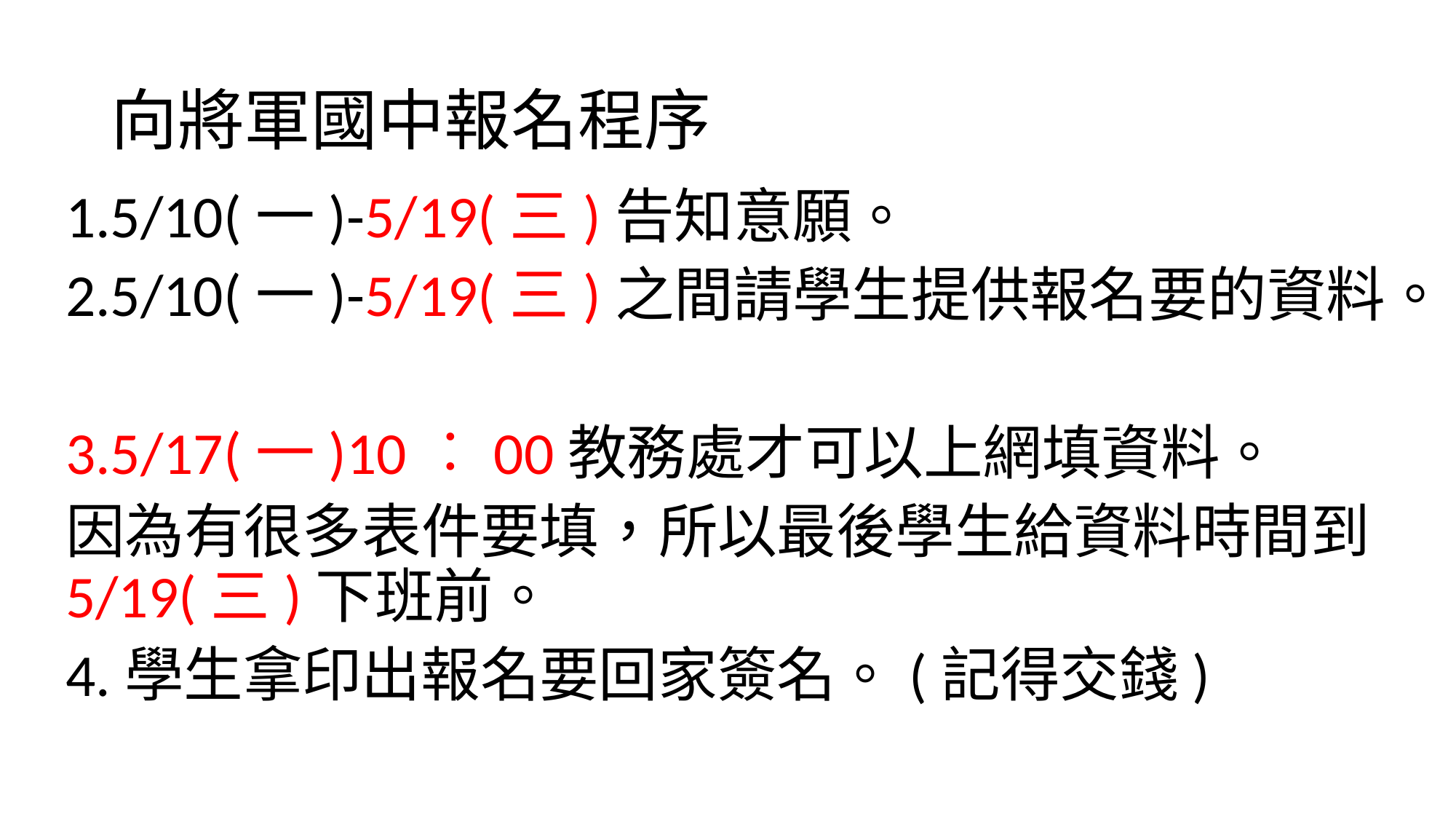

# 向將軍國中報名程序
1.5/10(一)-5/19(三)告知意願。
2.5/10(一)-5/19(三)之間請學生提供報名要的資料。

3.5/17(一)10︰00教務處才可以上網填資料。
因為有很多表件要填，所以最後學生給資料時間到5/19(三)下班前。
4.學生拿印出報名要回家簽名。(記得交錢)